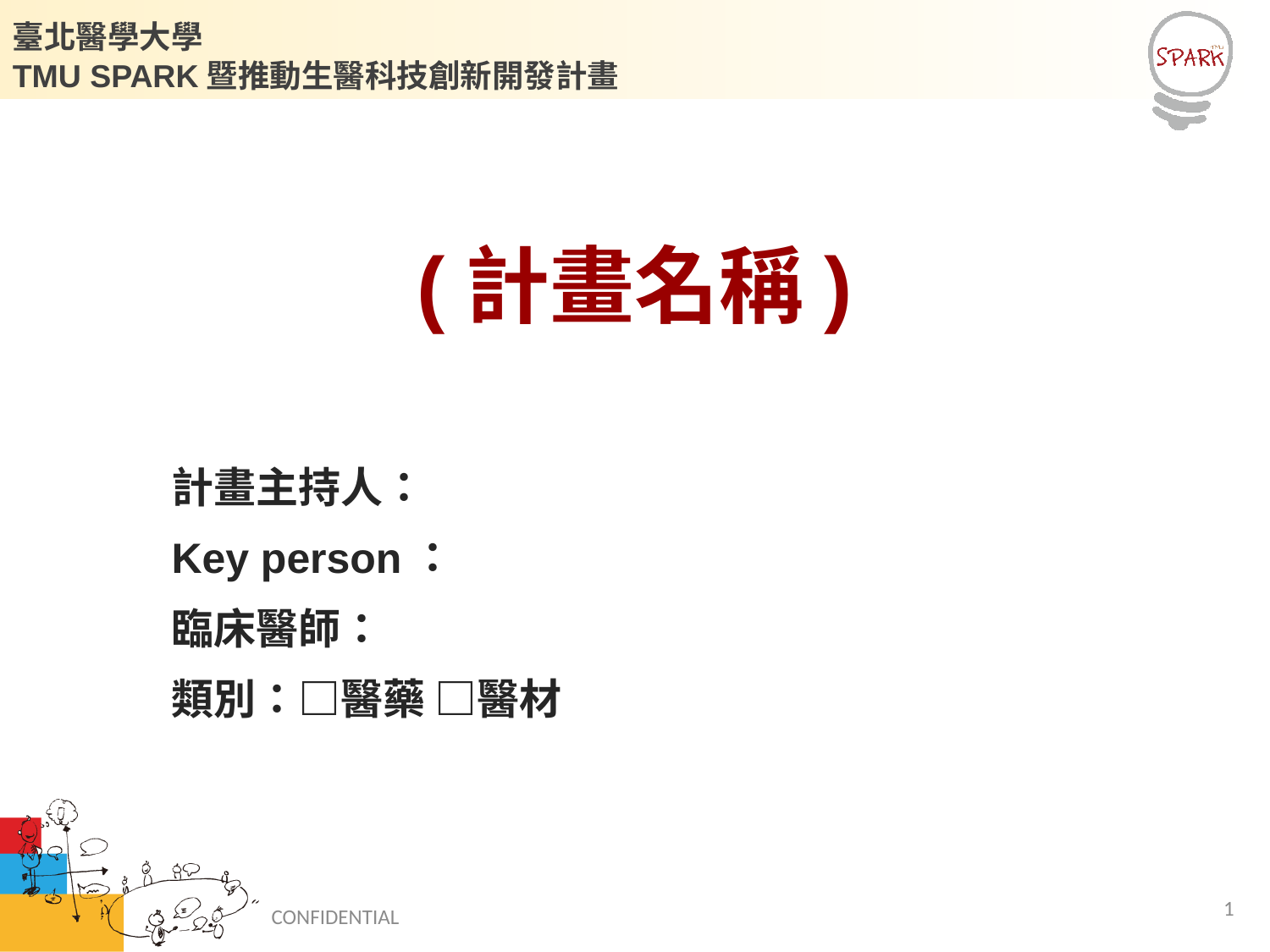

# (計畫名稱)
計畫主持人：
Key person：
臨床醫師：
類別：□醫藥 □醫材
1
CONFIDENTIAL